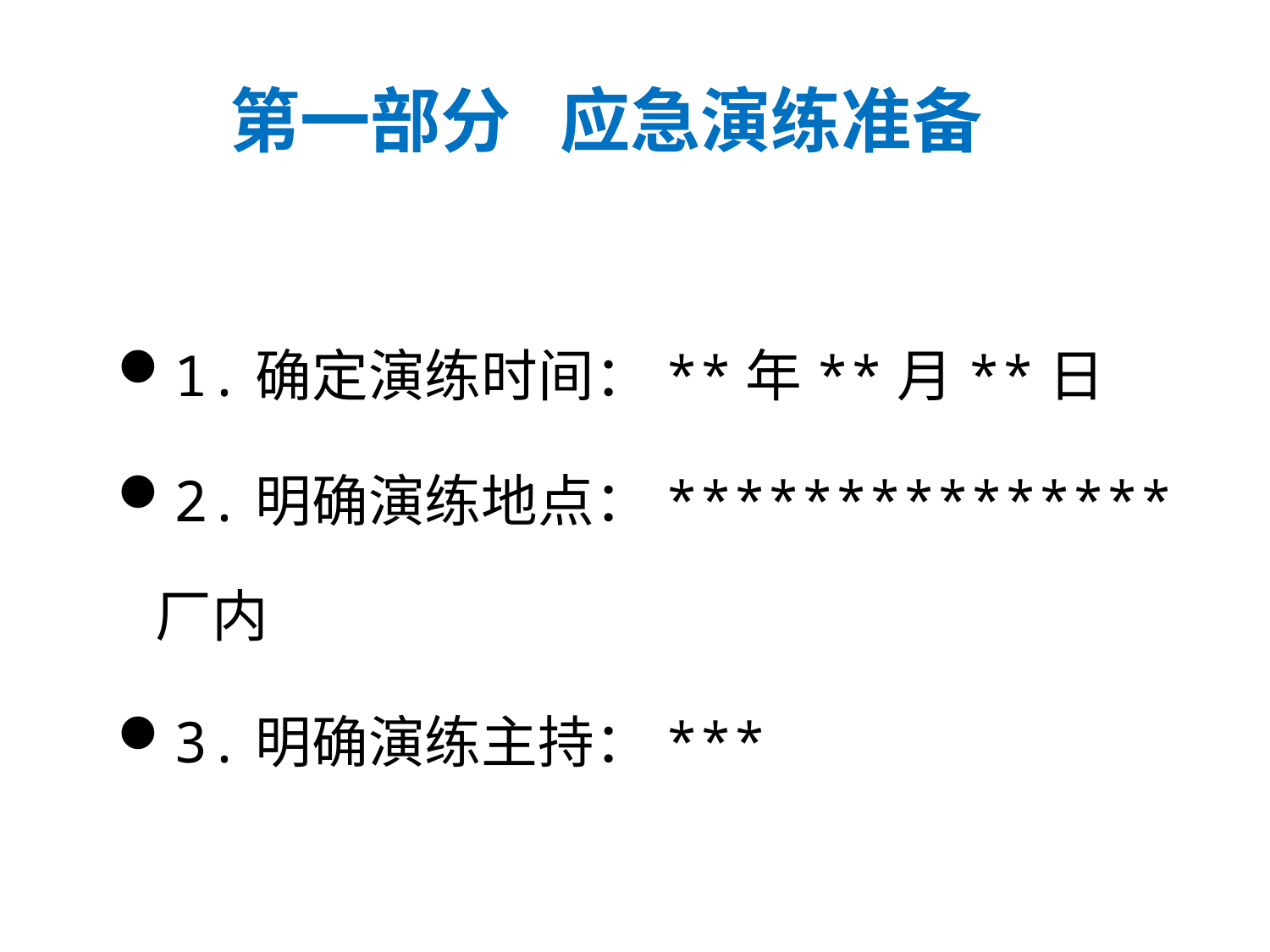

# 第一部分   应急演练准备
1.确定演练时间：**年**月**日
2.明确演练地点：***************厂内
3.明确演练主持：***